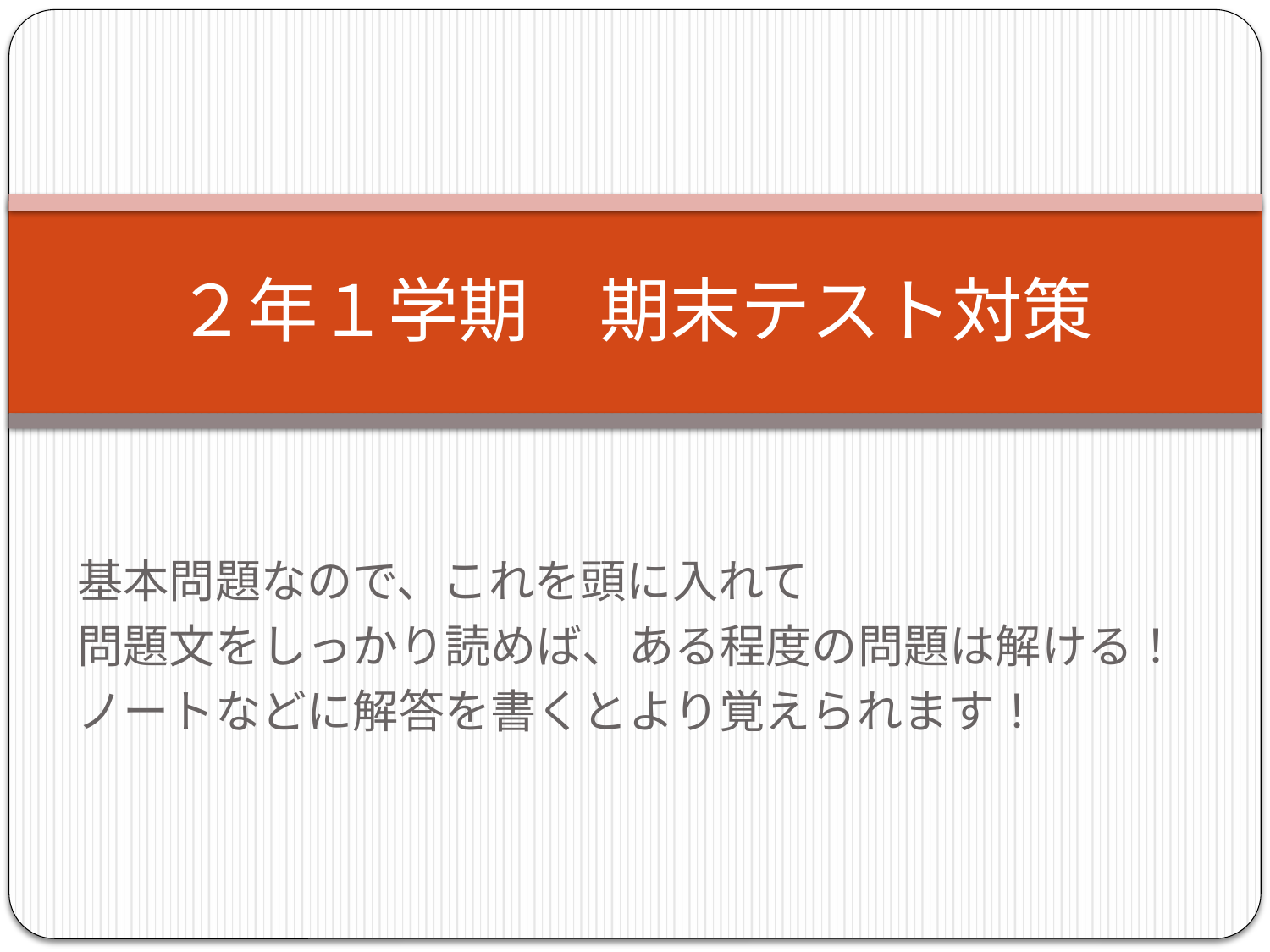

# ２年１学期　期末テスト対策
基本問題なので、これを頭に入れて
問題文をしっかり読めば、ある程度の問題は解ける！
ノートなどに解答を書くとより覚えられます！